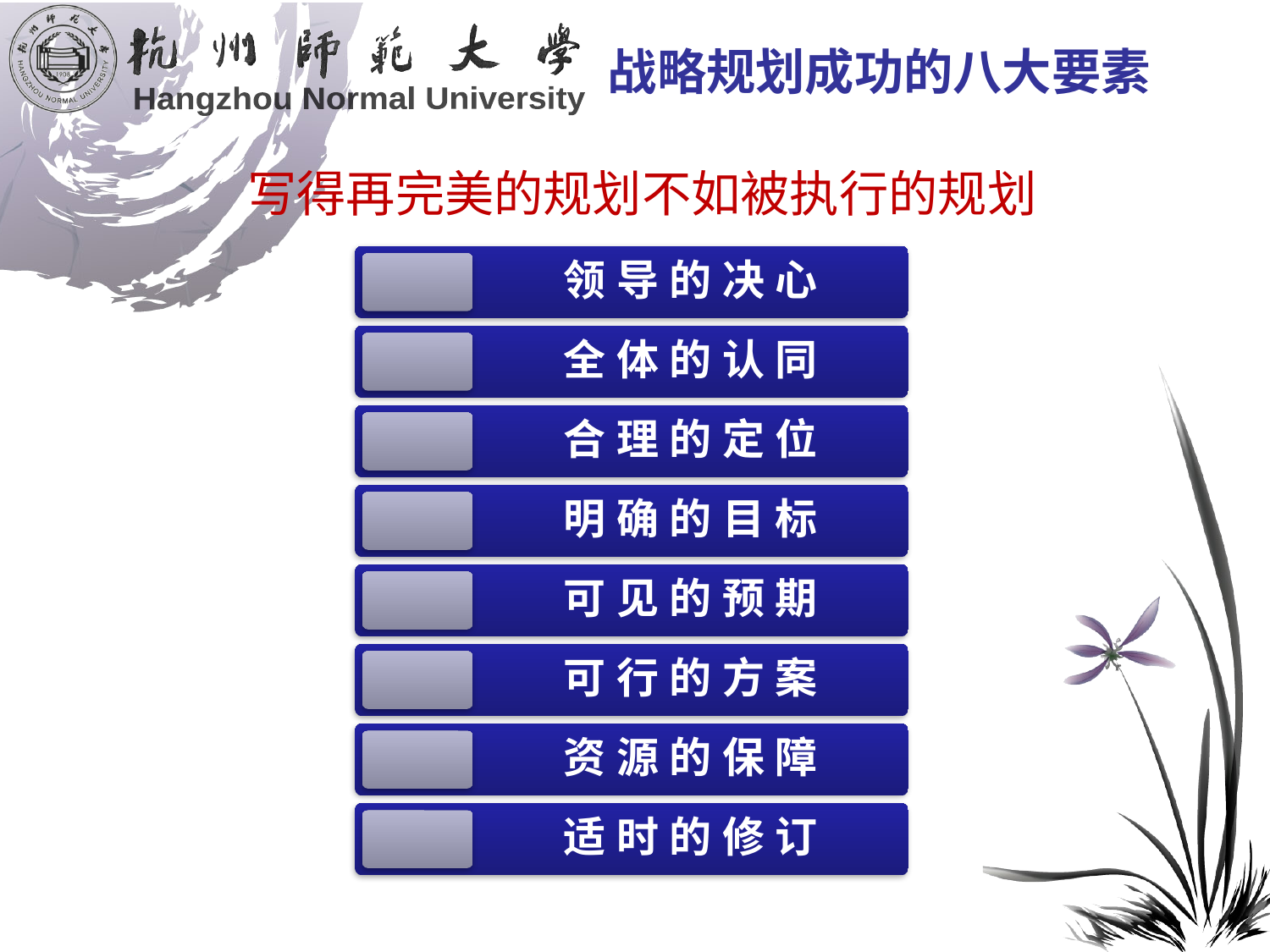

战略规划成功的八大要素
写得再完美的规划不如被执行的规划
领导的决心
全体的认同
合理的定位
明确的目标
可见的预期
可行的方案
资源的保障
适时的修订